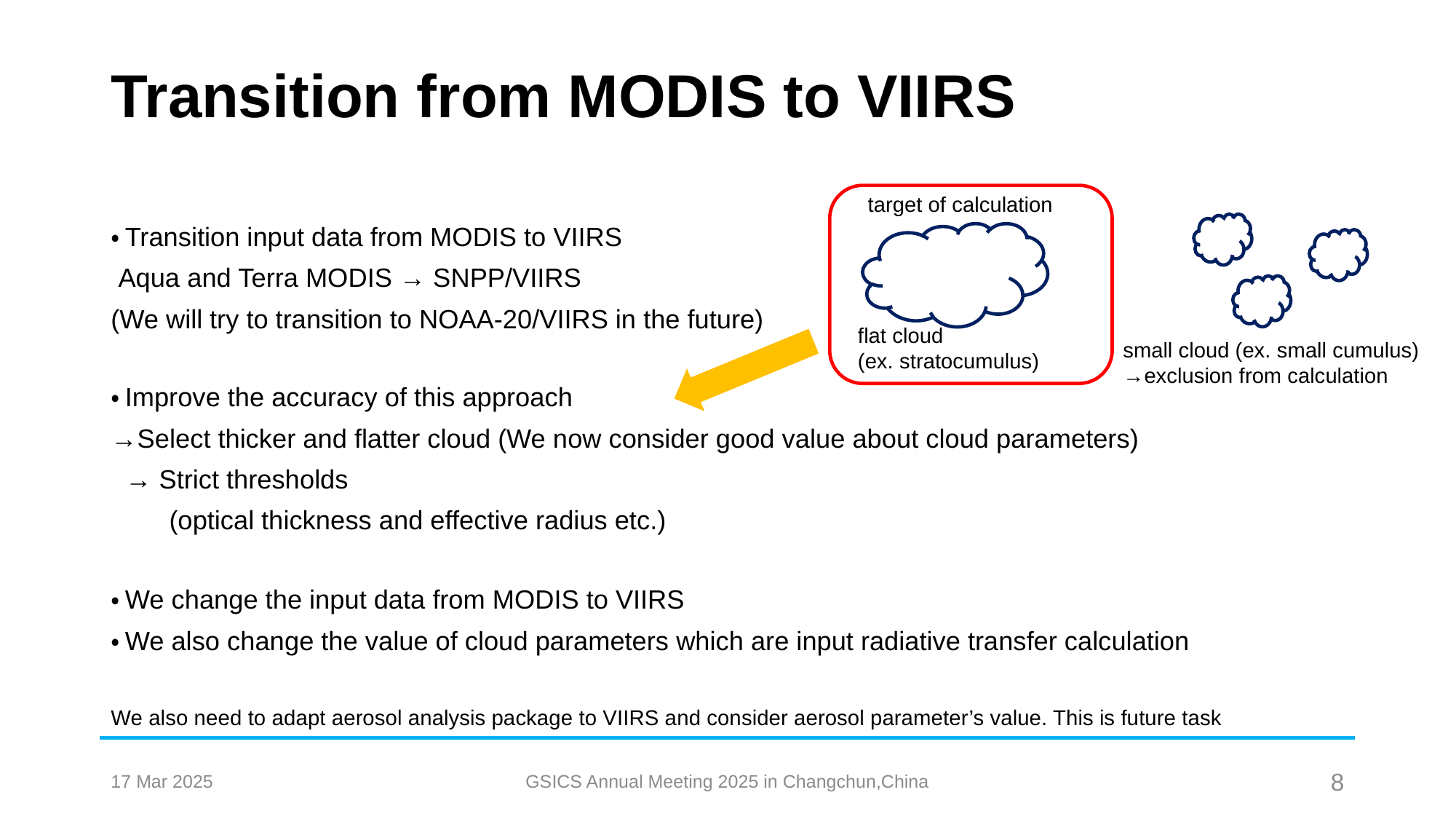

# Transition from MODIS to VIIRS

target of calculation

・Transition input data from MODIS to VIIRS
 Aqua and Terra MODIS → SNPP/VIIRS
(We will try to transition to NOAA-20/VIIRS in the future)

・Improve the accuracy of this approach
→Select thicker and flatter cloud (We now consider good value about cloud parameters)
  → Strict thresholds
        (optical thickness and effective radius etc.)

・We change the input data from MODIS to VIIRS
・We also change the value of cloud parameters which are input radiative transfer calculation

We also need to adapt aerosol analysis package to VIIRS and consider aerosol parameter’s value. This is future task

flat cloud
(ex. stratocumulus)
small cloud (ex. small cumulus)
→exclusion from calculation

17 Mar 2025
GSICS Annual Meeting 2025 in Changchun,China
8